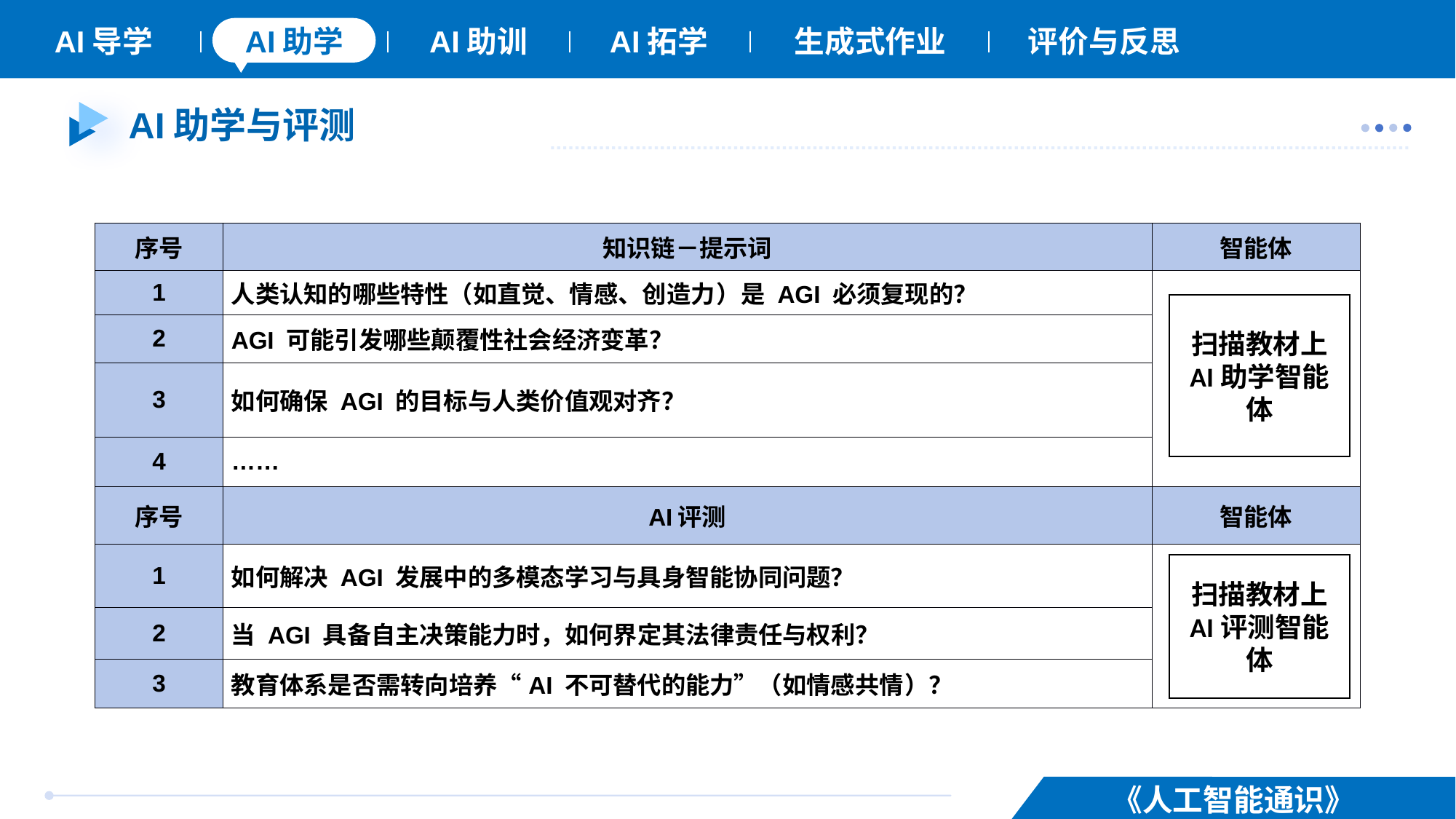

# AI助学与评测
| 序号 | 知识链－提示词 | 智能体 |
| --- | --- | --- |
| 1 | 人类认知的哪些特性（如直觉、情感、创造力 ）是 AGI 必须复现的？ |  |
| 2 | AGI 可能引发哪些颠覆性社会经济变革？ |  |
| 3 | 如何确保 AGI 的目标与人类价值观对齐？ |  |
| 4 | …… |  |
| 序号 | AI评测 | 智能体 |
| 1 | 如何解决 AGI 发展中的多模态学习与具身智能协同问题？ |  |
| 2 | 当 AGI 具备自主决策能力时，如何界定其法律责任与权利？ |  |
| 3 | 教育体系是否需转向培养“AI 不可替代的能力”（如情感共情 ）？ |  |
扫描教材上
AI助学智能体
扫描教材上
AI评测智能体